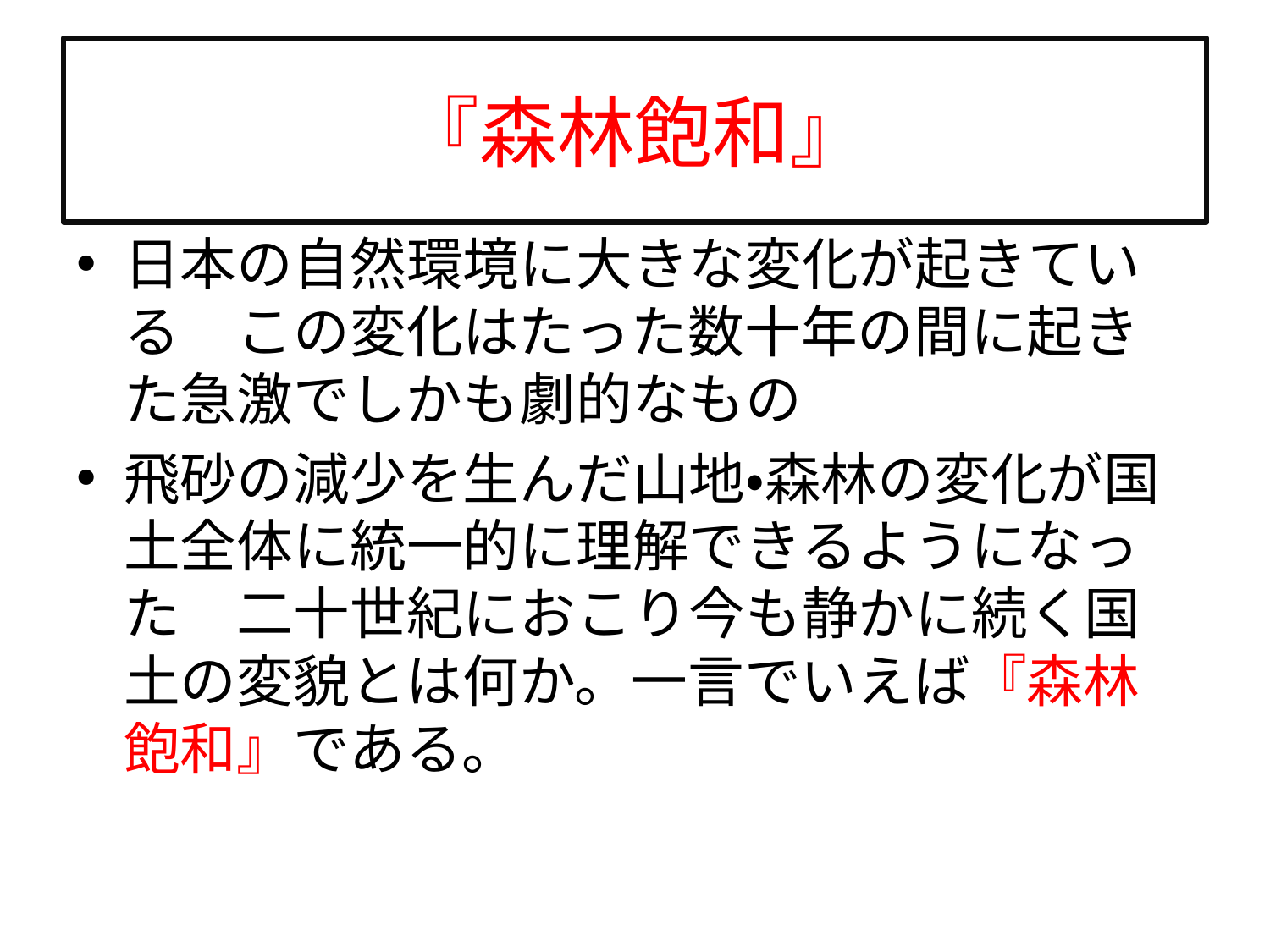

# 『森林飽和』
日本の自然環境に大きな変化が起きている　この変化はたった数十年の間に起きた急激でしかも劇的なもの
飛砂の減少を生んだ山地・森林の変化が国土全体に統一的に理解できるようになった　二十世紀におこり今も静かに続く国土の変貌とは何か。一言でいえば『森林飽和』である。